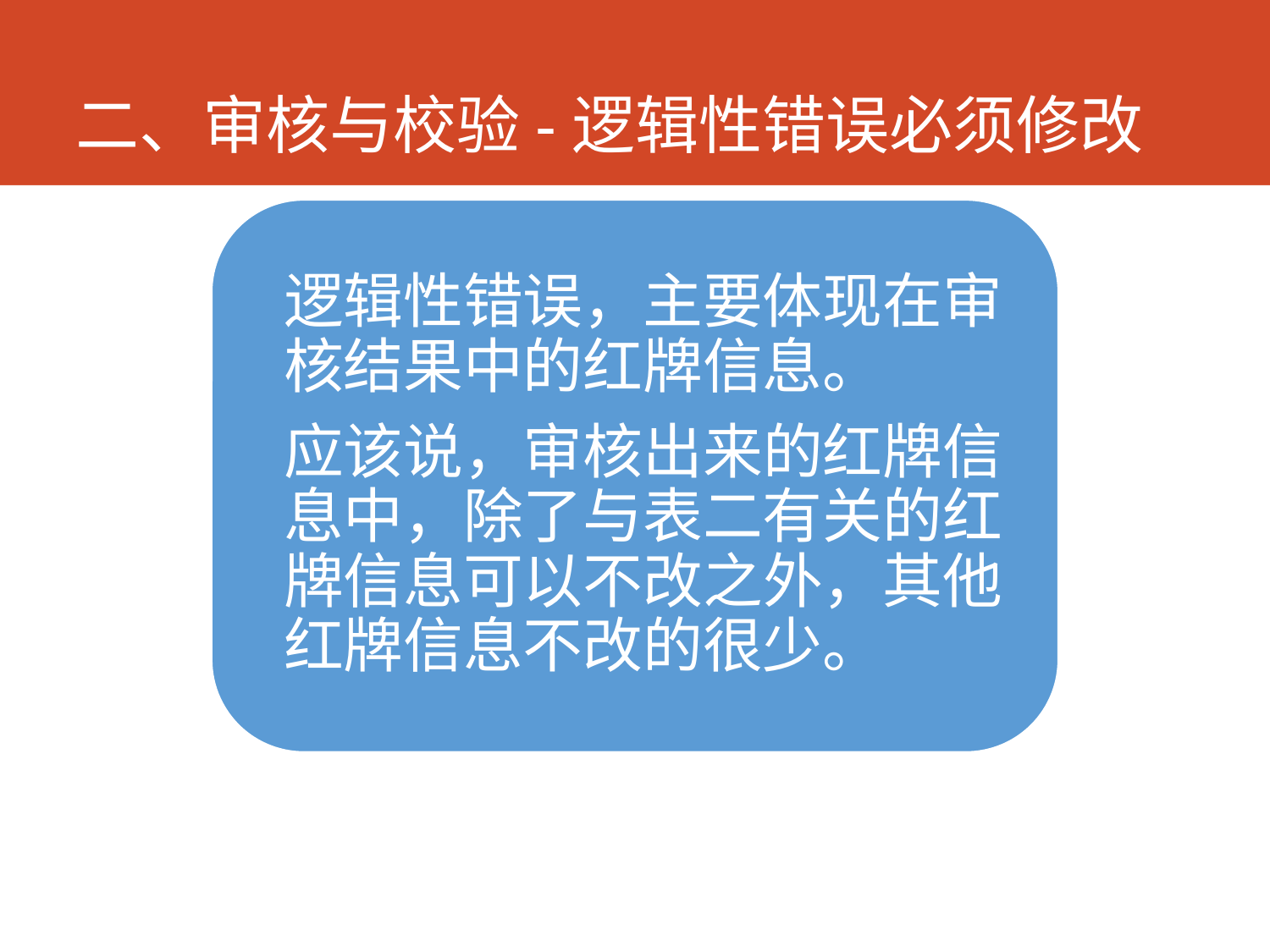

# 二、审核与校验-逻辑性错误必须修改
逻辑性错误，主要体现在审核结果中的红牌信息。
应该说，审核出来的红牌信息中，除了与表二有关的红牌信息可以不改之外，其他红牌信息不改的很少。